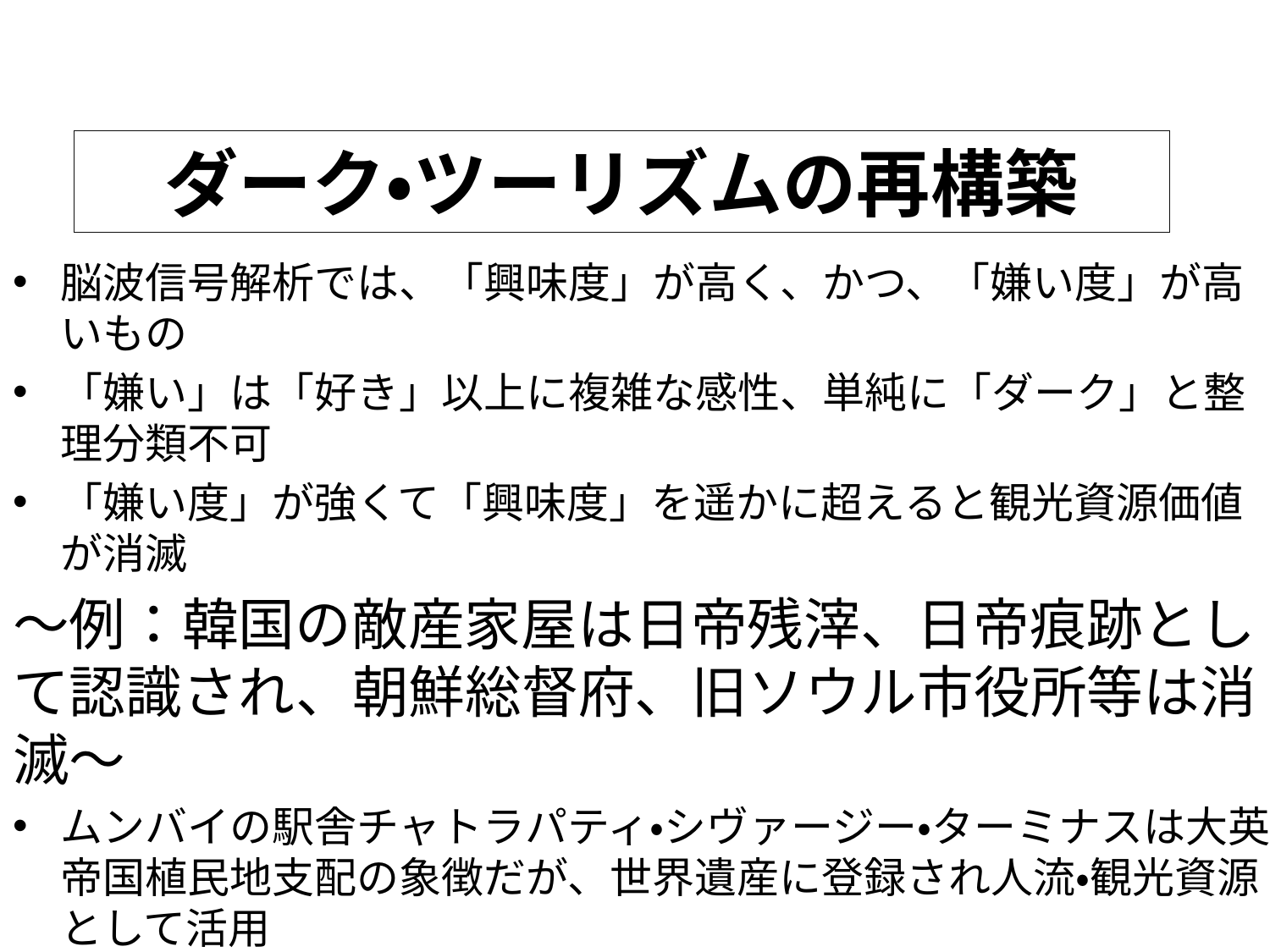

# ダーク・ツーリズムの再構築
脳波信号解析では、「興味度」が高く、かつ、「嫌い度」が高いもの
「嫌い」は「好き」以上に複雑な感性、単純に「ダーク」と整理分類不可
「嫌い度」が強くて「興味度」を遥かに超えると観光資源価値が消滅
～例：韓国の敵産家屋は日帝残滓、日帝痕跡として認識され、朝鮮総督府、旧ソウル市役所等は消滅～
ムンバイの駅舎チャトラパティ・シヴァージー・ターミナスは大英帝国植民地支配の象徴だが、世界遺産に登録され人流・観光資源として活用
人流・観光政策として重要なことは「嫌い度」を上回る「興味度」になるように施策を講じることであり、メディアの活用もそこに求められる。